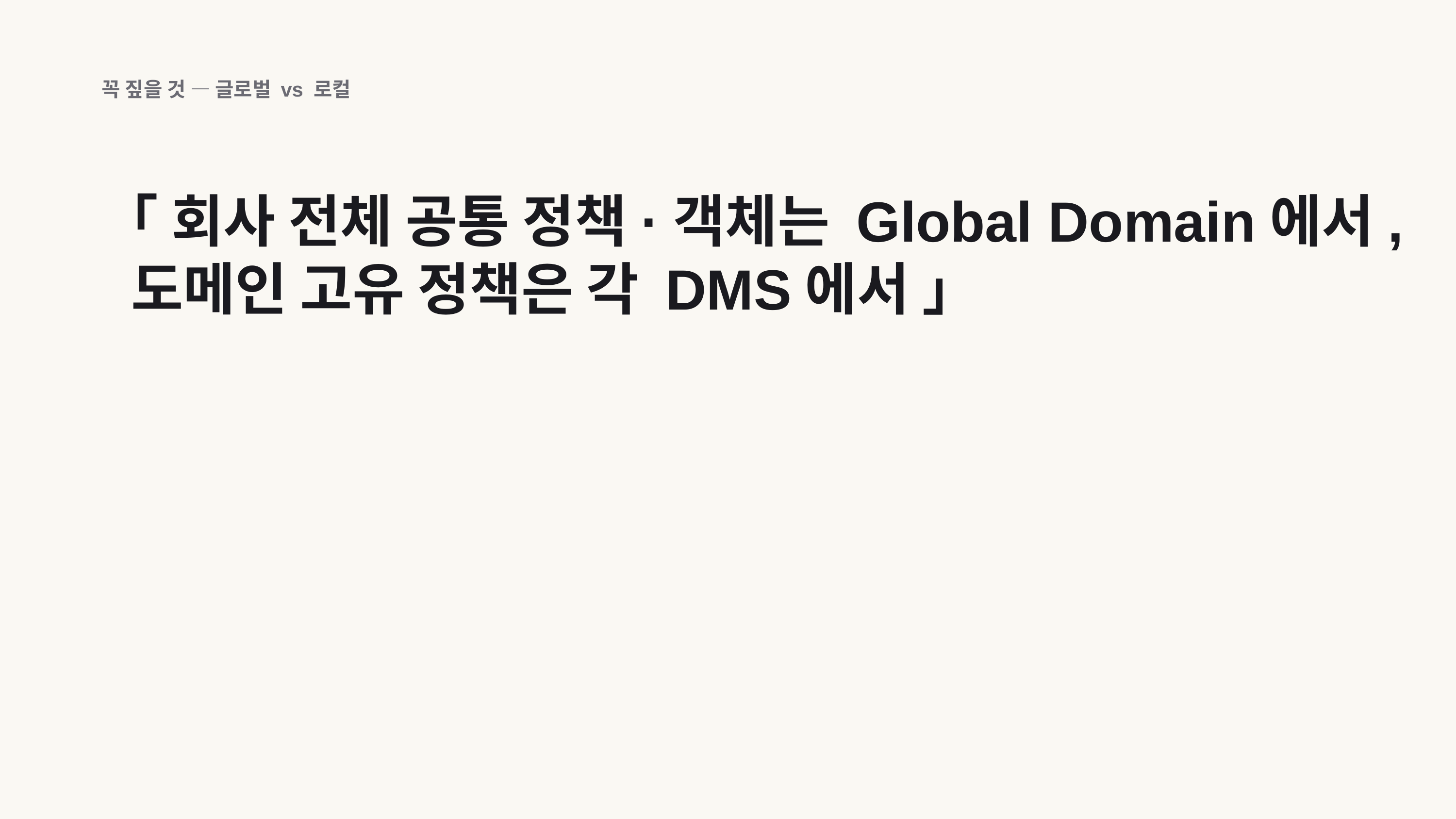

꼭 짚을 것 — 글로벌 vs 로컬
「 회사 전체 공통 정책·객체는 Global Domain에서, 도메인 고유 정책은 각 DMS에서 」